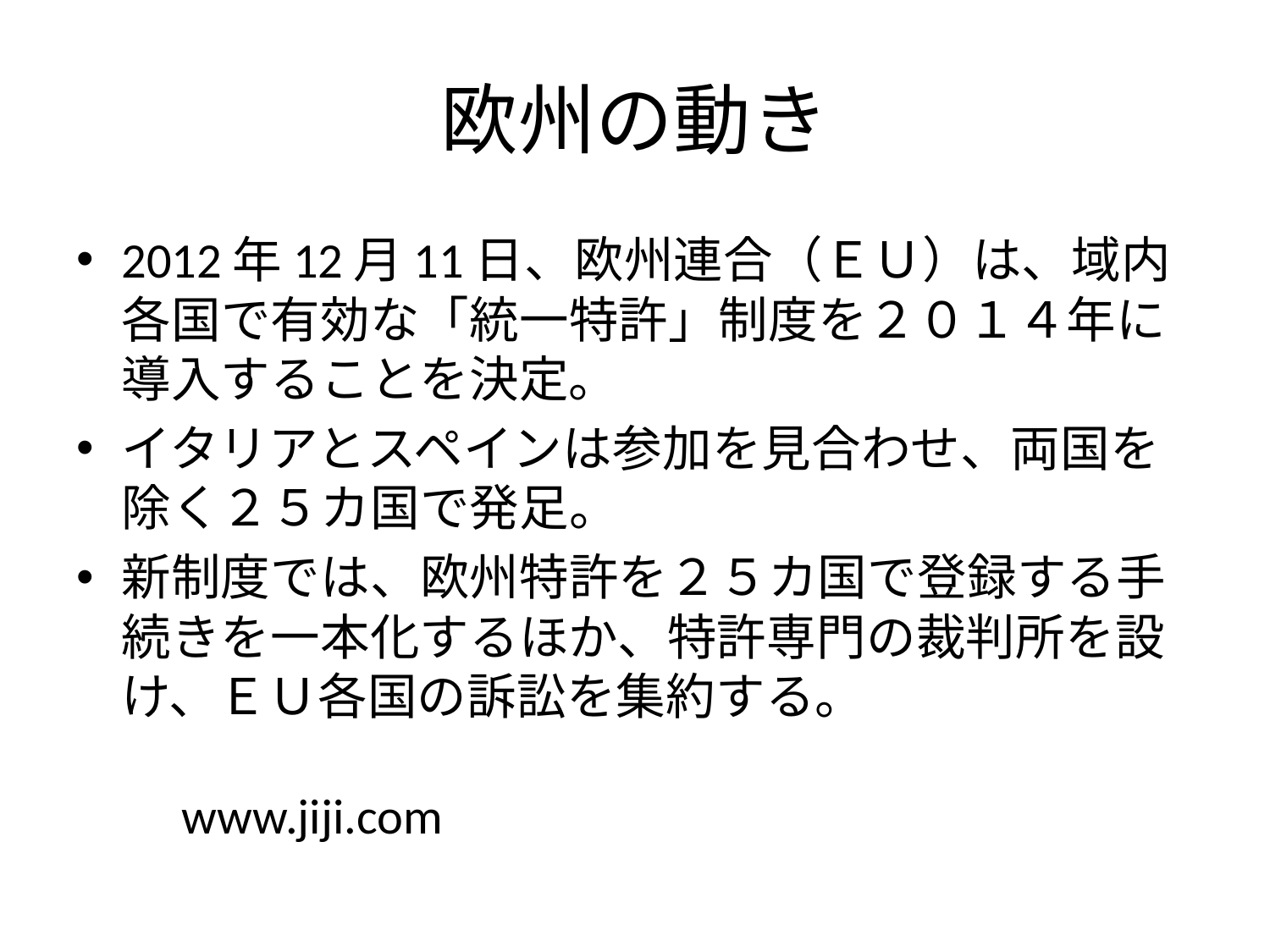

# 欧州の動き
2012年12月11日、欧州連合（ＥＵ）は、域内各国で有効な「統一特許」制度を２０１４年に導入することを決定。
イタリアとスペインは参加を見合わせ、両国を除く２５カ国で発足。
新制度では、欧州特許を２５カ国で登録する手続きを一本化するほか、特許専門の裁判所を設け、ＥＵ各国の訴訟を集約する。
　　　　　　　　　　　　　　　　　　　　　　www.jiji.com